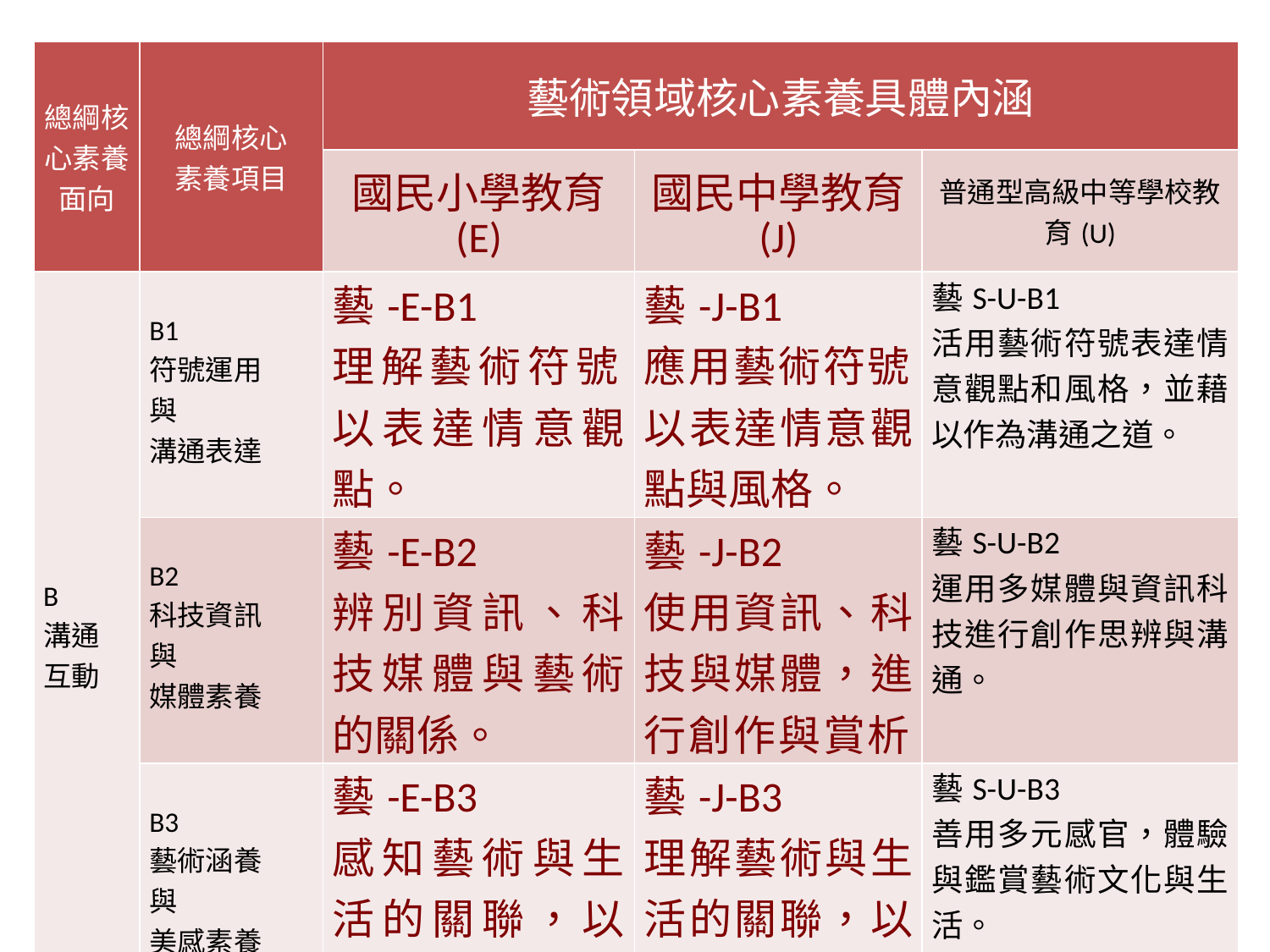

| 總綱核心素養面向 | 總綱核心 素養項目 | 藝術領域核心素養具體內涵 |  |  |
| --- | --- | --- | --- | --- |
|  |  | 國民小學教育 (E) | 國民中學教育 (J) | 普通型高級中等學校教育(U) |
| B 溝通 互動 | B1 符號運用 與 溝通表達 | 藝-E-B1 理解藝術符號，以表達情意觀點。 | 藝-J-B1 應用藝術符號，以表達情意觀點與風格。 | 藝S-U-B1 活用藝術符號表達情意觀點和風格，並藉以作為溝通之道。 |
|  | B2 科技資訊 與 媒體素養 | 藝-E-B2 辨別資訊、科技媒體與藝術的關係。 | 藝-J-B2 使用資訊、科技與媒體，進行創作與賞析。 | 藝S-U-B2 運用多媒體與資訊科技進行創作思辨與溝通。 |
|  | B3 藝術涵養 與 美感素養 | 藝-E-B3 感知藝術與生活的關聯，以豐富美感經驗。 | 藝-J-B3 理解藝術與生活的關聯，以展現美感意識。 | 藝S-U-B3 善用多元感官，體驗與鑑賞藝術文化與生活。 |